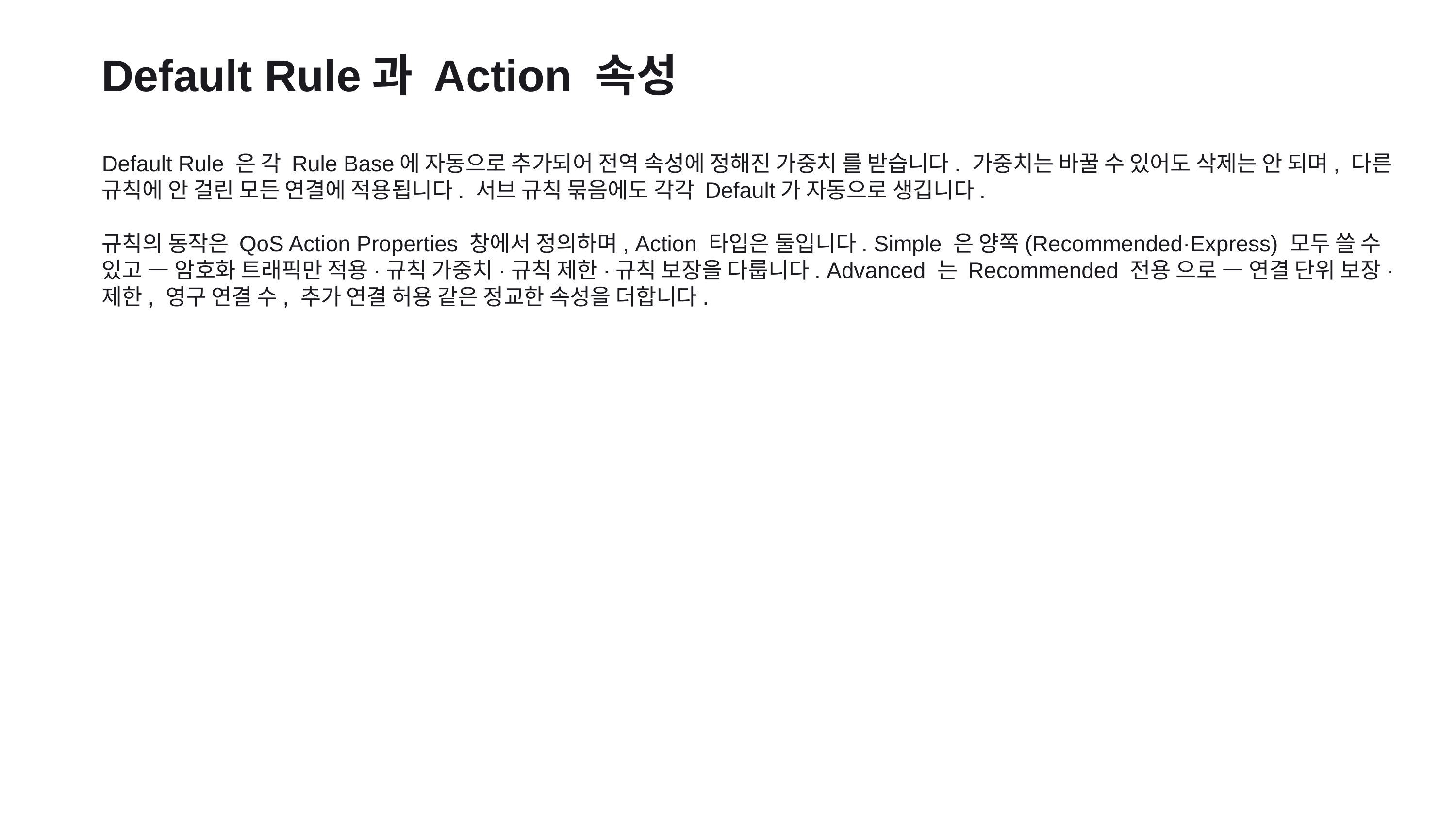

Default Rule과 Action 속성
Default Rule 은 각 Rule Base에 자동으로 추가되어 전역 속성에 정해진 가중치 를 받습니다. 가중치는 바꿀 수 있어도 삭제는 안 되며, 다른 규칙에 안 걸린 모든 연결에 적용됩니다. 서브 규칙 묶음에도 각각 Default가 자동으로 생깁니다.

규칙의 동작은 QoS Action Properties 창에서 정의하며, Action 타입은 둘입니다. Simple 은 양쪽(Recommended·Express) 모두 쓸 수 있고 — 암호화 트래픽만 적용·규칙 가중치·규칙 제한·규칙 보장을 다룹니다. Advanced 는 Recommended 전용 으로 — 연결 단위 보장·제한, 영구 연결 수, 추가 연결 허용 같은 정교한 속성을 더합니다.